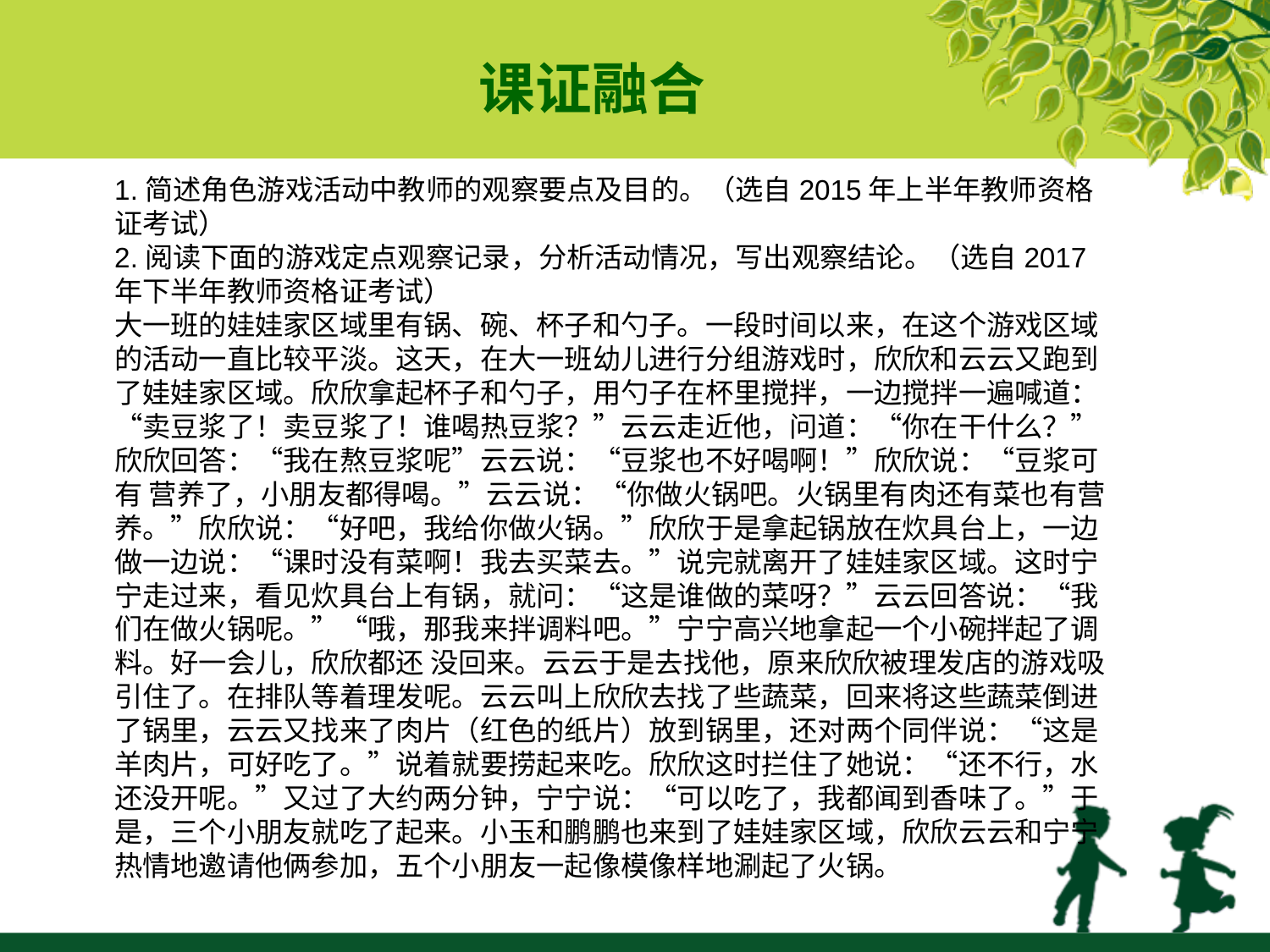

课证融合
1.简述角色游戏活动中教师的观察要点及目的。（选自2015年上半年教师资格证考试）
2.阅读下面的游戏定点观察记录，分析活动情况，写出观察结论。（选自2017年下半年教师资格证考试）
大一班的娃娃家区域里有锅、碗、杯子和勺子。一段时间以来，在这个游戏区域的活动一直比较平淡。这天，在大一班幼儿进行分组游戏时，欣欣和云云又跑到了娃娃家区域。欣欣拿起杯子和勺子，用勺子在杯里搅拌，一边搅拌一遍喊道：“卖豆浆了！卖豆浆了！谁喝热豆浆？”云云走近他，问道：“你在干什么？”欣欣回答：“我在熬豆浆呢”云云说：“豆浆也不好喝啊！”欣欣说：“豆浆可有 营养了，小朋友都得喝。”云云说：“你做火锅吧。火锅里有肉还有菜也有营养。”欣欣说：“好吧，我给你做火锅。”欣欣于是拿起锅放在炊具台上，一边做一边说：“课时没有菜啊！我去买菜去。”说完就离开了娃娃家区域。这时宁宁走过来，看见炊具台上有锅，就问：“这是谁做的菜呀？”云云回答说：“我们在做火锅呢。”“哦，那我来拌调料吧。”宁宁高兴地拿起一个小碗拌起了调料。好一会儿，欣欣都还 没回来。云云于是去找他，原来欣欣被理发店的游戏吸引住了。在排队等着理发呢。云云叫上欣欣去找了些蔬菜，回来将这些蔬菜倒进了锅里，云云又找来了肉片（红色的纸片）放到锅里，还对两个同伴说：“这是羊肉片，可好吃了。”说着就要捞起来吃。欣欣这时拦住了她说：“还不行，水还没开呢。”又过了大约两分钟，宁宁说：“可以吃了，我都闻到香味了。”于是，三个小朋友就吃了起来。小玉和鹏鹏也来到了娃娃家区域，欣欣云云和宁宁热情地邀请他俩参加，五个小朋友一起像模像样地涮起了火锅。